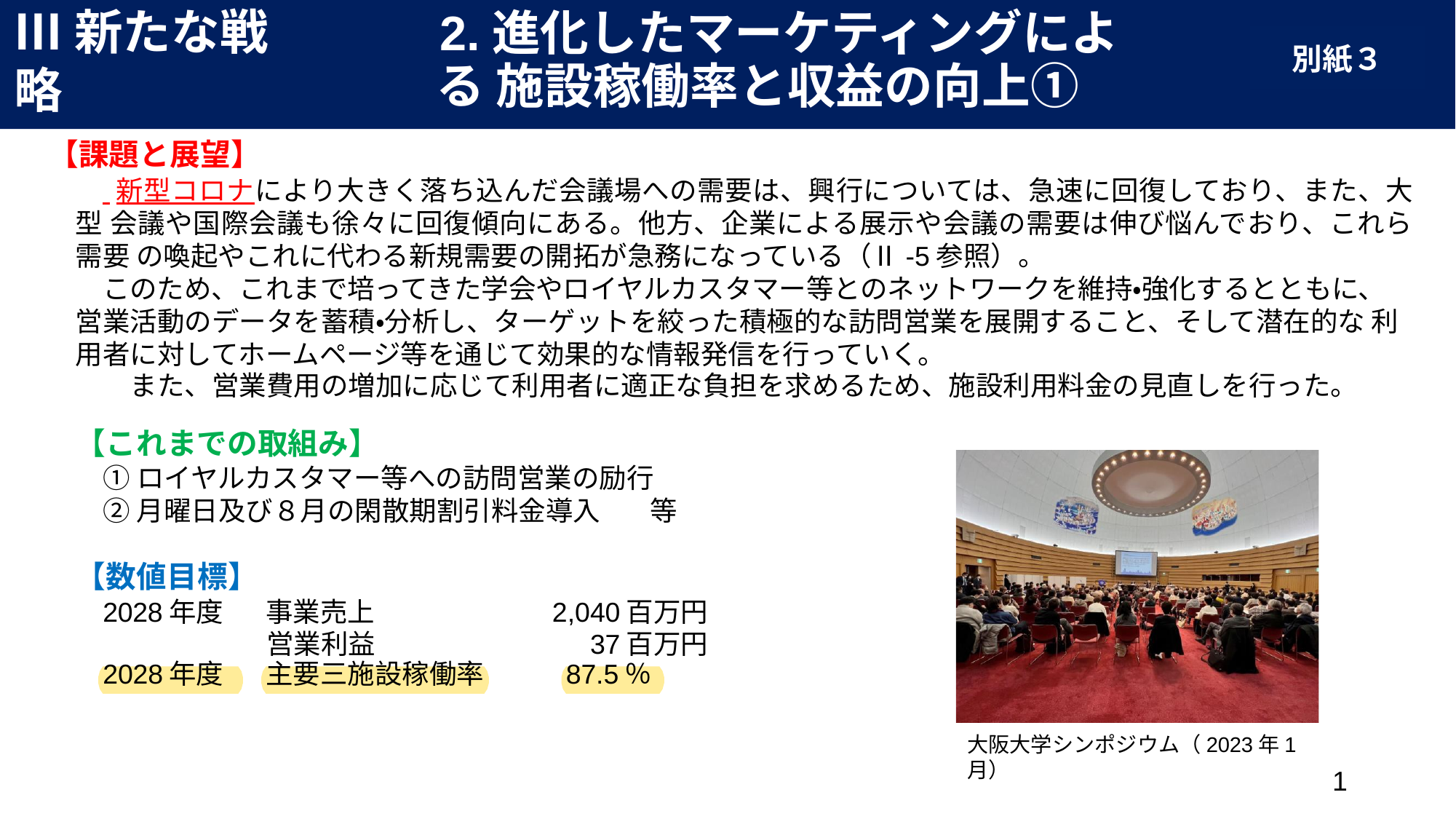

# Ⅲ新たな戦略
2.進化したマーケティングによる 施設稼働率と収益の向上①
別紙３
【課題と展望】
 新型コロナにより大きく落ち込んだ会議場への需要は、興行については、急速に回復しており、また、大型 会議や国際会議も徐々に回復傾向にある。他方、企業による展示や会議の需要は伸び悩んでおり、これら需要 の喚起やこれに代わる新規需要の開拓が急務になっている（Ⅱ-5参照）。
このため、これまで培ってきた学会やロイヤルカスタマー等とのネットワークを維持・強化するとともに、 営業活動のデータを蓄積・分析し、ターゲットを絞った積極的な訪問営業を展開すること、そして潜在的な 利用者に対してホームページ等を通じて効果的な情報発信を行っていく。
また、営業費用の増加に応じて利用者に適正な負担を求めるため、施設利用料金の見直しを行った。

【これまでの取組み】
①ロイヤルカスタマー等への訪問営業の励行
②月曜日及び８月の閑散期割引料金導入	等

【数値目標】

| 2028年度 | 事業売上 営業利益 | 2,040百万円 37百万円 |
| --- | --- | --- |
| 2028年度 | 主要三施設稼働率 | 87.5％ |

大阪大学シンポジウム（2023年1月）
1